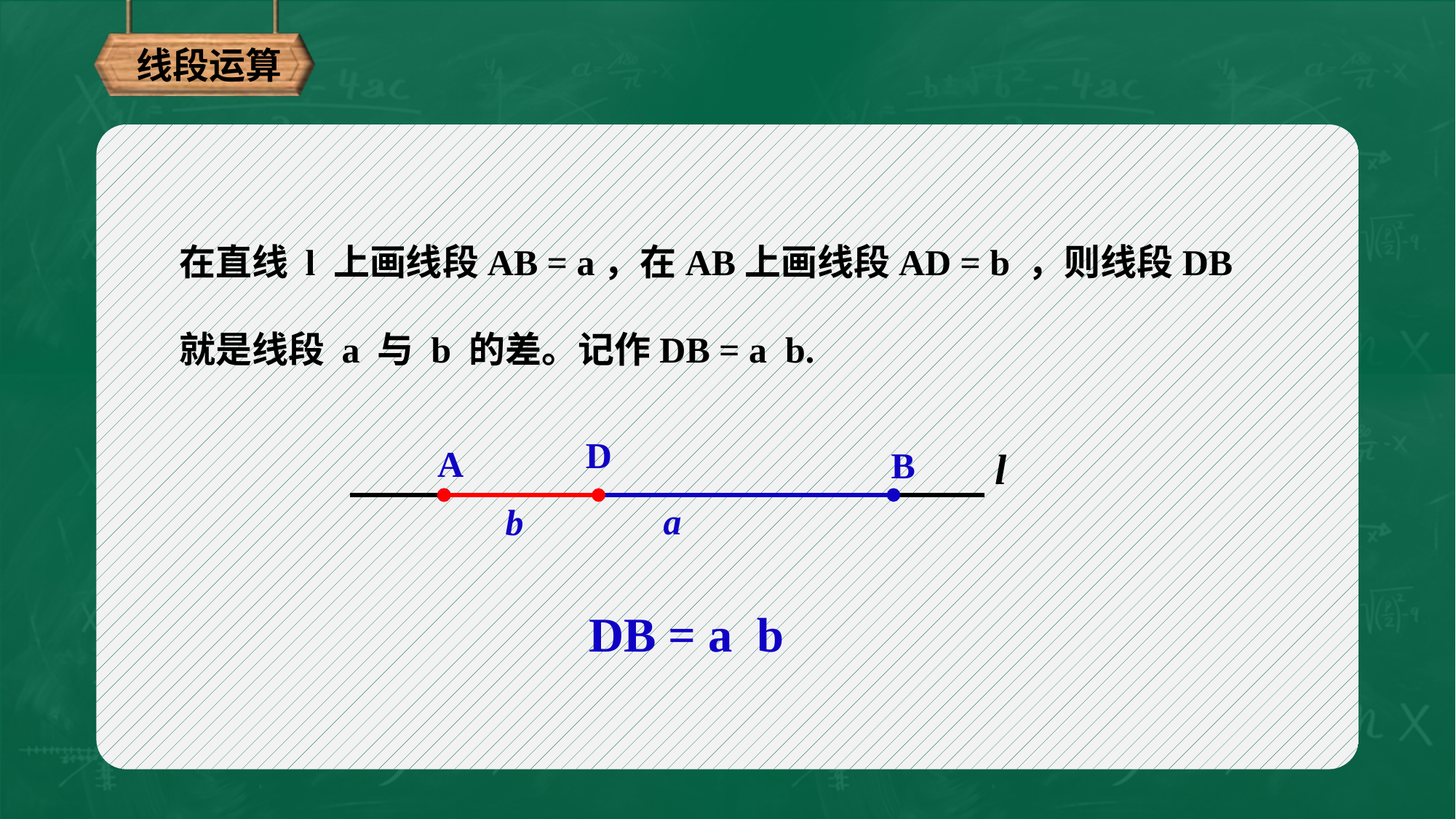

线段运算
在直线 l 上画线段AB = a，在AB上画线段AD = b ，则线段DB就是线段 a 与 b 的差。记作DB = a  b.
D
A
B
l
a
b
DB = a  b